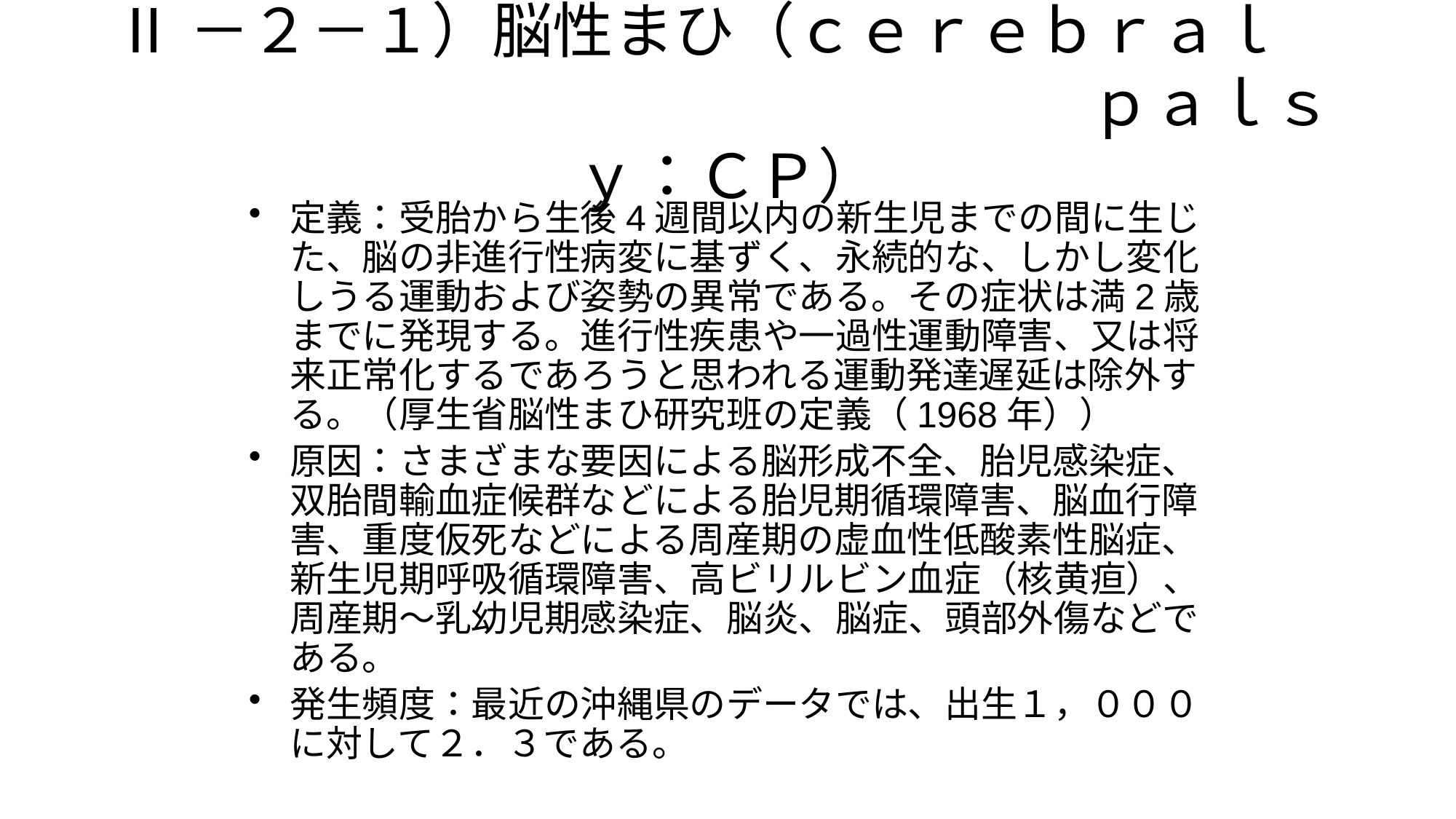

# Ⅱ－２－１）脳性まひ（ｃｅｒｅｂｒａｌ　 　　　　　　　　　　　　　　　　ｐａｌｓｙ：ＣＰ）
定義：受胎から生後4週間以内の新生児までの間に生じた、脳の非進行性病変に基ずく、永続的な、しかし変化しうる運動および姿勢の異常である。その症状は満2歳までに発現する。進行性疾患や一過性運動障害、又は将来正常化するであろうと思われる運動発達遅延は除外する。（厚生省脳性まひ研究班の定義（1968年））
原因：さまざまな要因による脳形成不全、胎児感染症、双胎間輸血症候群などによる胎児期循環障害、脳血行障害、重度仮死などによる周産期の虚血性低酸素性脳症、新生児期呼吸循環障害、高ビリルビン血症（核黄疸）、周産期～乳幼児期感染症、脳炎、脳症、頭部外傷などである。
発生頻度：最近の沖縄県のデータでは、出生１，０００に対して２．３である。